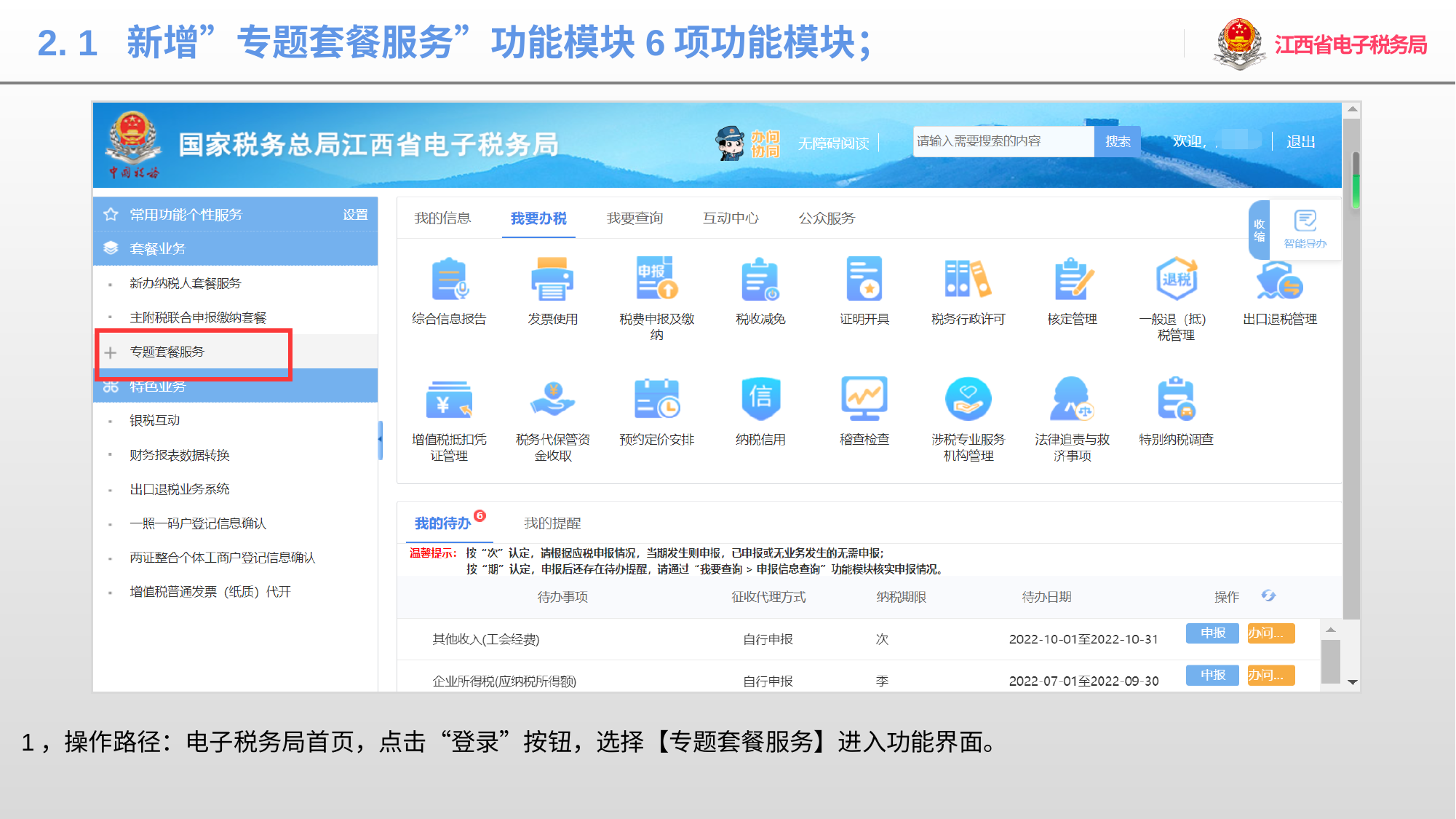

2. 1  新增”专题套餐服务”功能模块6项功能模块；

1，操作路径：电子税务局首页，点击“登录”按钮，选择【专题套餐服务】进入功能界面。